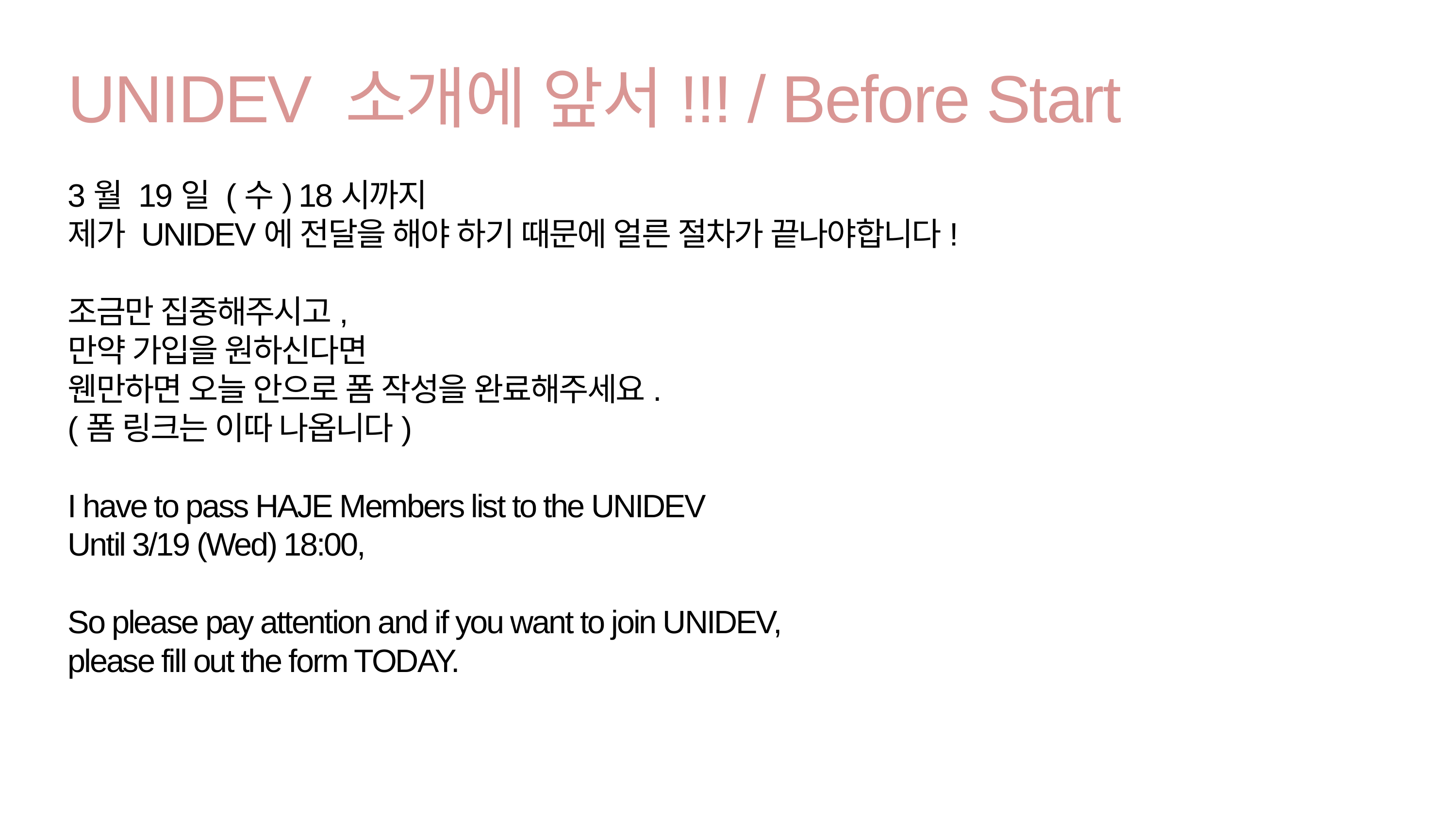

UNIDEV 소개에 앞서!!! / Before Start

3월 19일 (수) 18시까지
제가 UNIDEV에 전달을 해야 하기 때문에 얼른 절차가 끝나야합니다!

조금만 집중해주시고,
만약 가입을 원하신다면
웬만하면 오늘 안으로 폼 작성을 완료해주세요.
(폼 링크는 이따 나옵니다)

I have to pass HAJE Members list to the UNIDEV
Until 3/19 (Wed) 18:00,

So please pay attention and if you want to join UNIDEV,
please fill out the form TODAY.